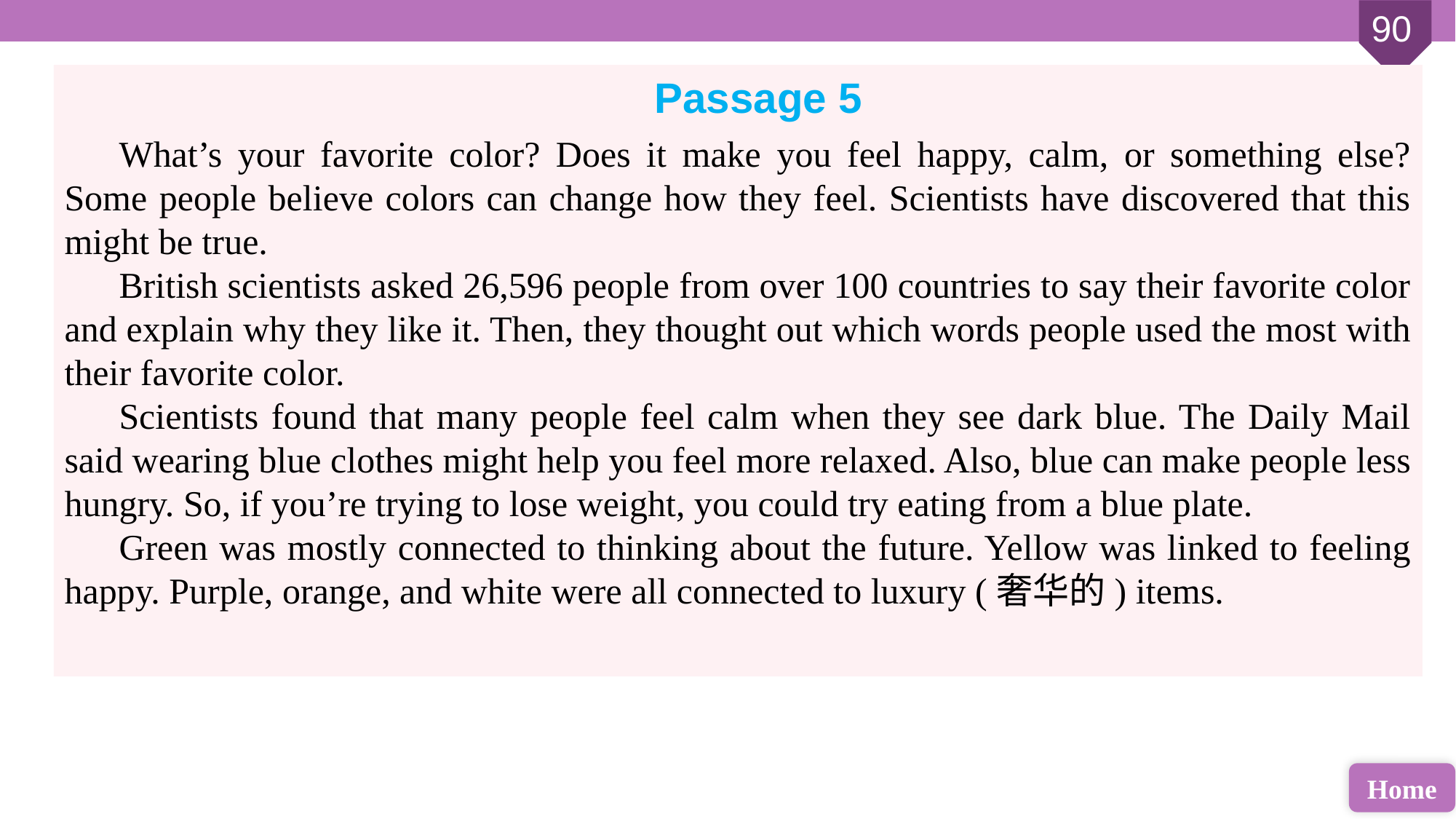

Passage 5
What’s your favorite color? Does it make you feel happy, calm, or something else? Some people believe colors can change how they feel. Scientists have discovered that this might be true.
British scientists asked 26,596 people from over 100 countries to say their favorite color and explain why they like it. Then, they thought out which words people used the most with their favorite color.
Scientists found that many people feel calm when they see dark blue. The Daily Mail said wearing blue clothes might help you feel more relaxed. Also, blue can make people less hungry. So, if you’re trying to lose weight, you could try eating from a blue plate.
Green was mostly connected to thinking about the future. Yellow was linked to feeling happy. Purple, orange, and white were all connected to luxury (奢华的) items.